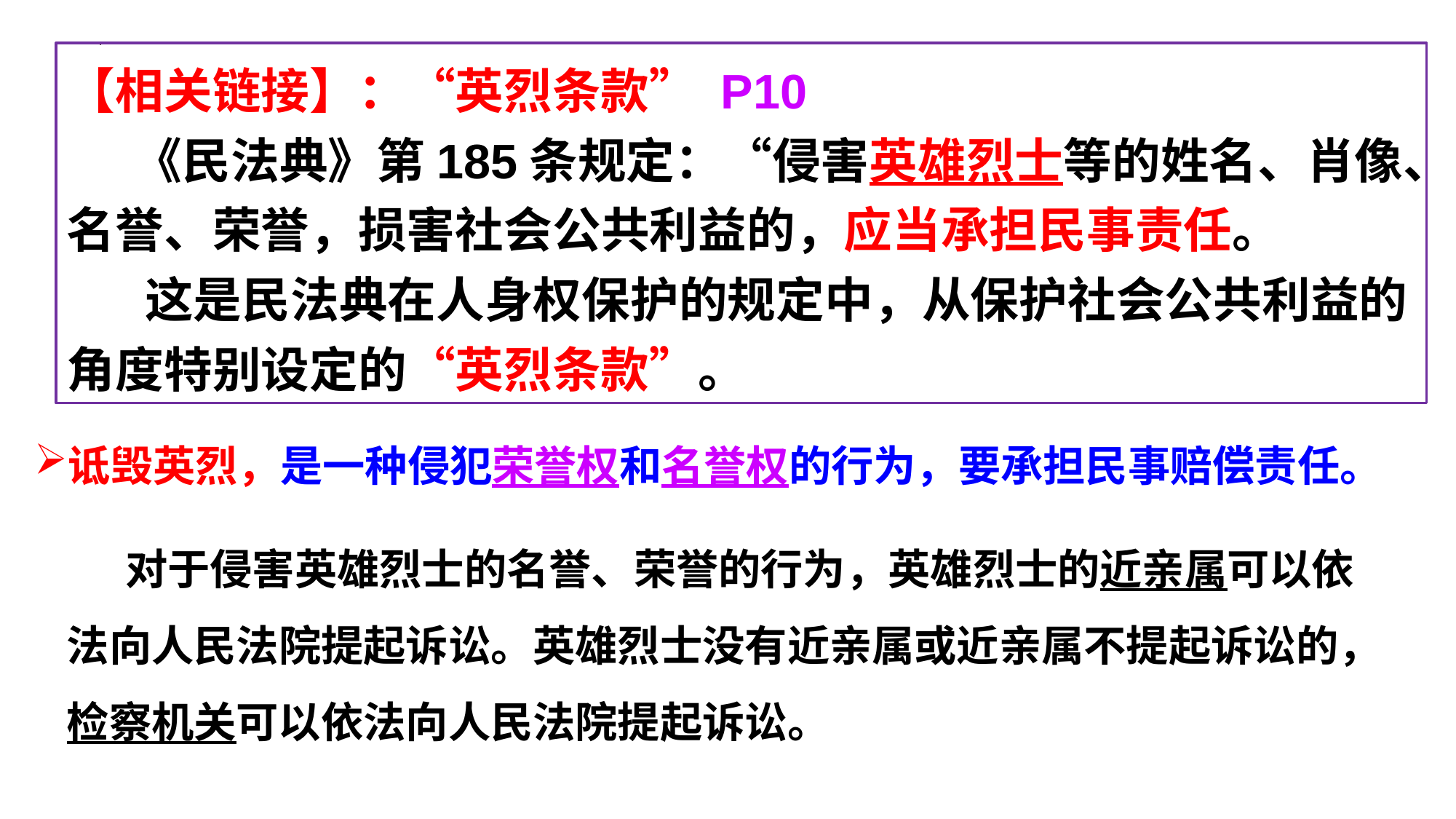

【相关链接】：“英烈条款” P10
     《民法典》第185条规定：“侵害英雄烈士等的姓名、肖像、名誉、荣誉，损害社会公共利益的，应当承担民事责任。
      这是民法典在人身权保护的规定中，从保护社会公共利益的角度特别设定的“英烈条款”。
诋毁英烈，是一种侵犯荣誉权和名誉权的行为，要承担民事赔偿责任。
     对于侵害英雄烈士的名誉、荣誉的行为，英雄烈士的近亲属可以依法向人民法院提起诉讼。英雄烈士没有近亲属或近亲属不提起诉讼的，检察机关可以依法向人民法院提起诉讼。